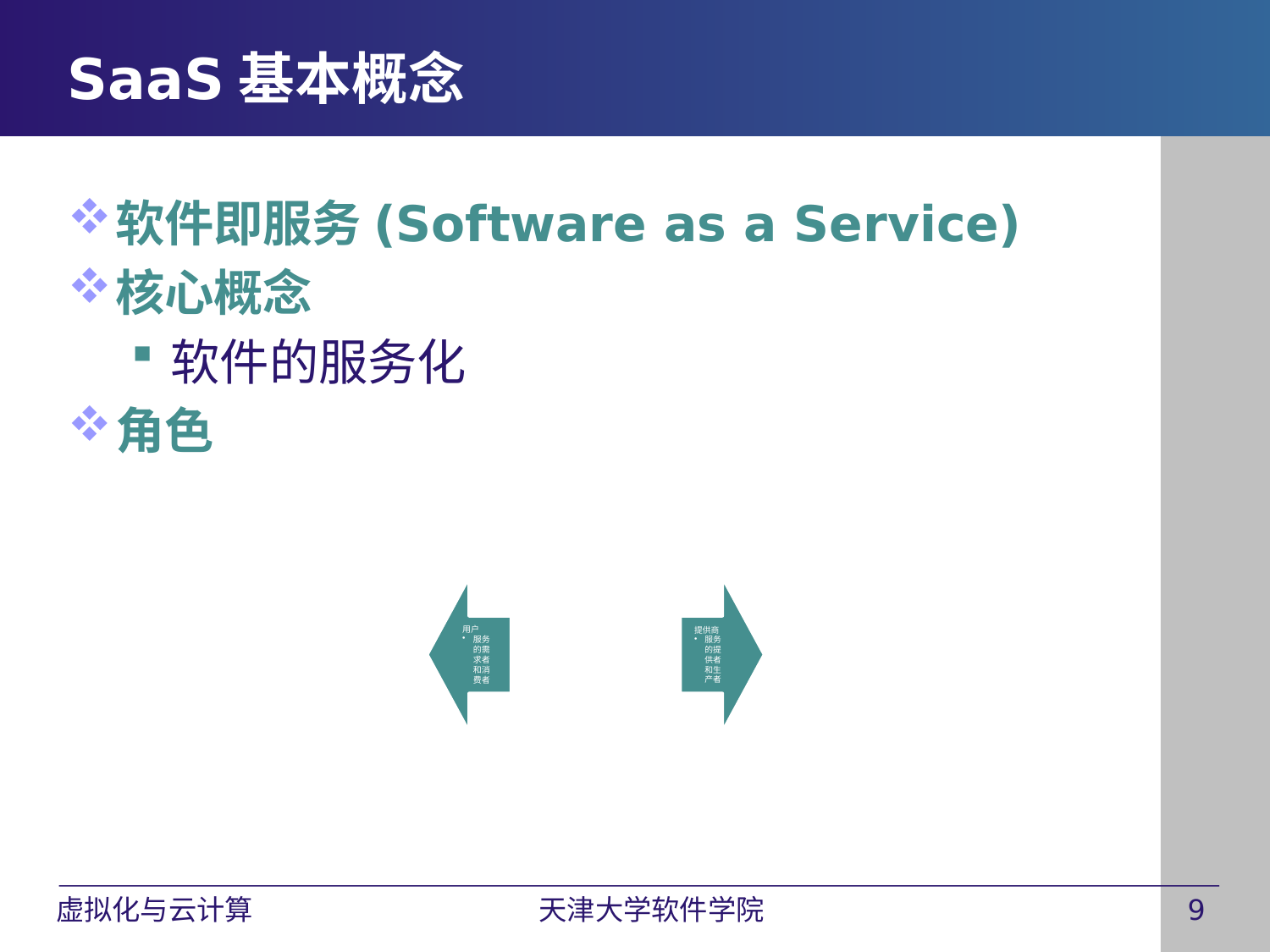

# SaaS基本概念
软件即服务(Software as a Service)
核心概念
软件的服务化
角色
用户
提供商
服务的需求者和消费者
服务的提供者和生产者